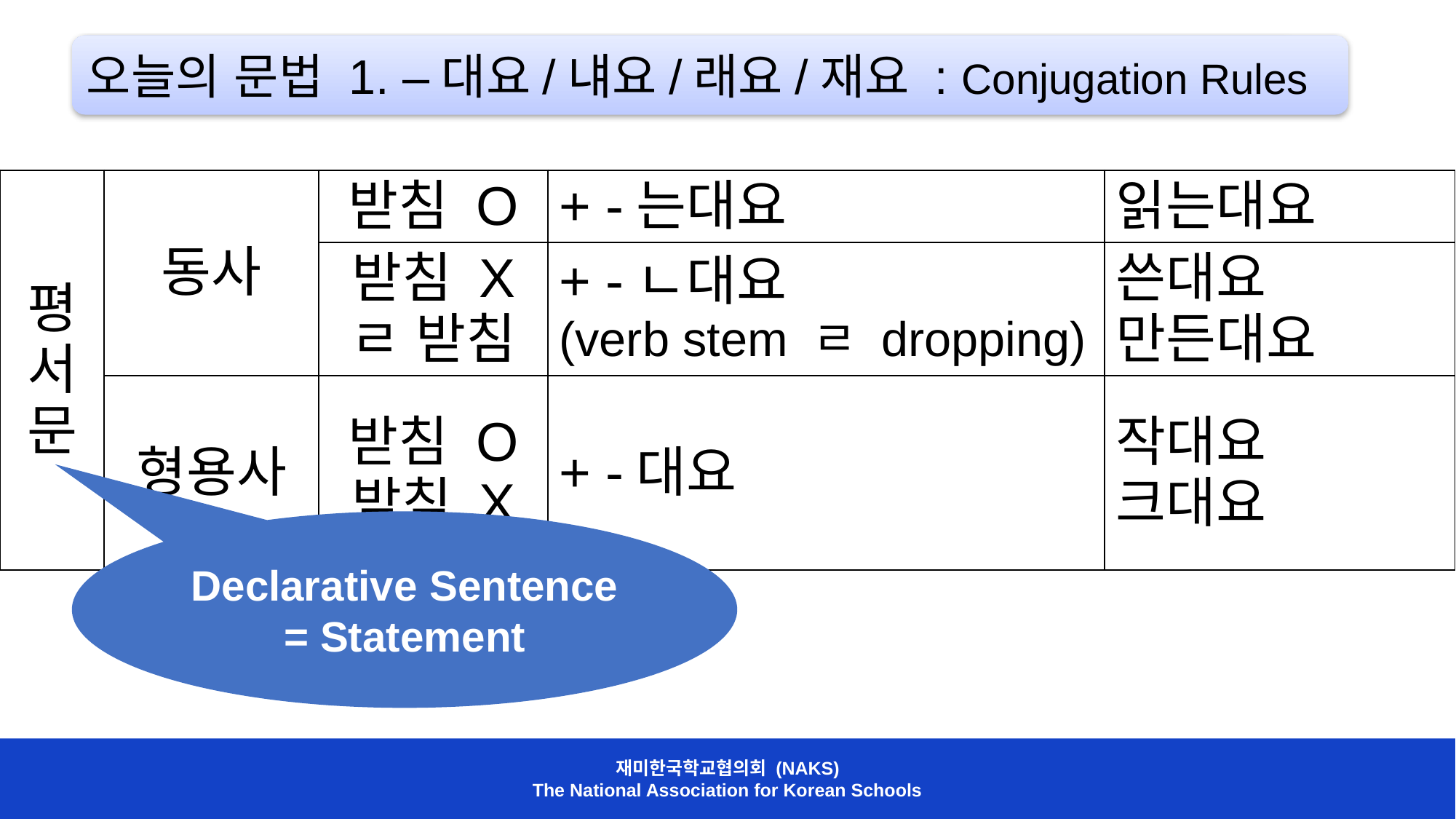

오늘의 문법 1. –대요/냬요/래요/재요 : Conjugation Rules
| 평서문 | 동사 | 받침 O | + -는대요 | 읽는대요 |
| --- | --- | --- | --- | --- |
|  |  | 받침 X ㄹ 받침 | + -ㄴ대요 (verb stem ㄹ dropping) | 쓴대요 만든대요 |
|  | 형용사 | 받침 O 받침 X | + -대요 | 작대요 크대요 |
Declarative Sentence = Statement
재미한국학교협의회 (NAKS)
The National Association for Korean Schools